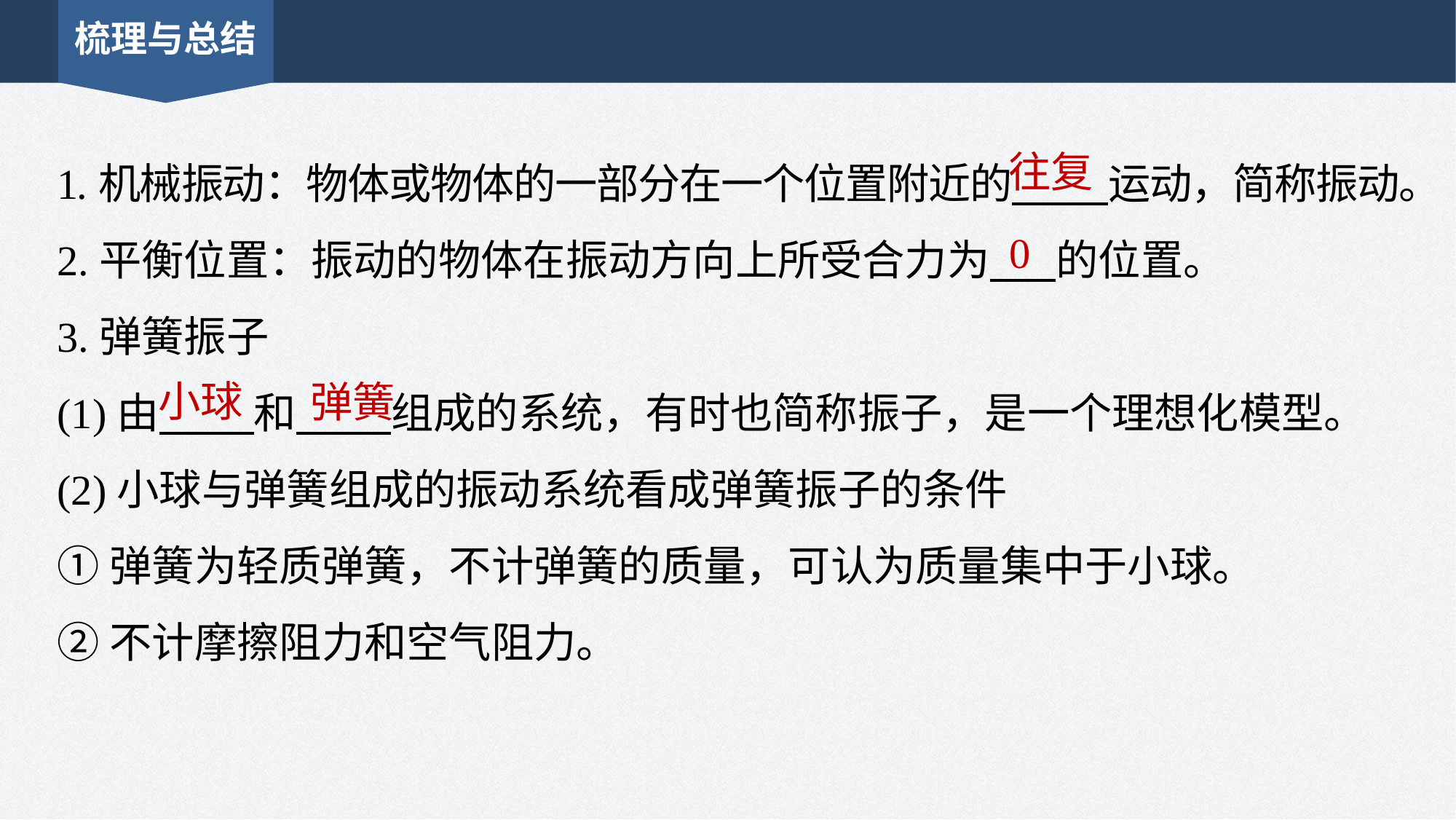

梳理与总结
1.机械振动：物体或物体的一部分在一个位置附近的           运动，简称振动。
2.平衡位置：振动的物体在振动方向上所受合力为       的位置。
3.弹簧振子
(1)由          和          组成的系统，有时也简称振子，是一个理想化模型。
(2)小球与弹簧组成的振动系统看成弹簧振子的条件
①弹簧为轻质弹簧，不计弹簧的质量，可认为质量集中于小球。
②不计摩擦阻力和空气阻力。
往复
0
小球
弹簧